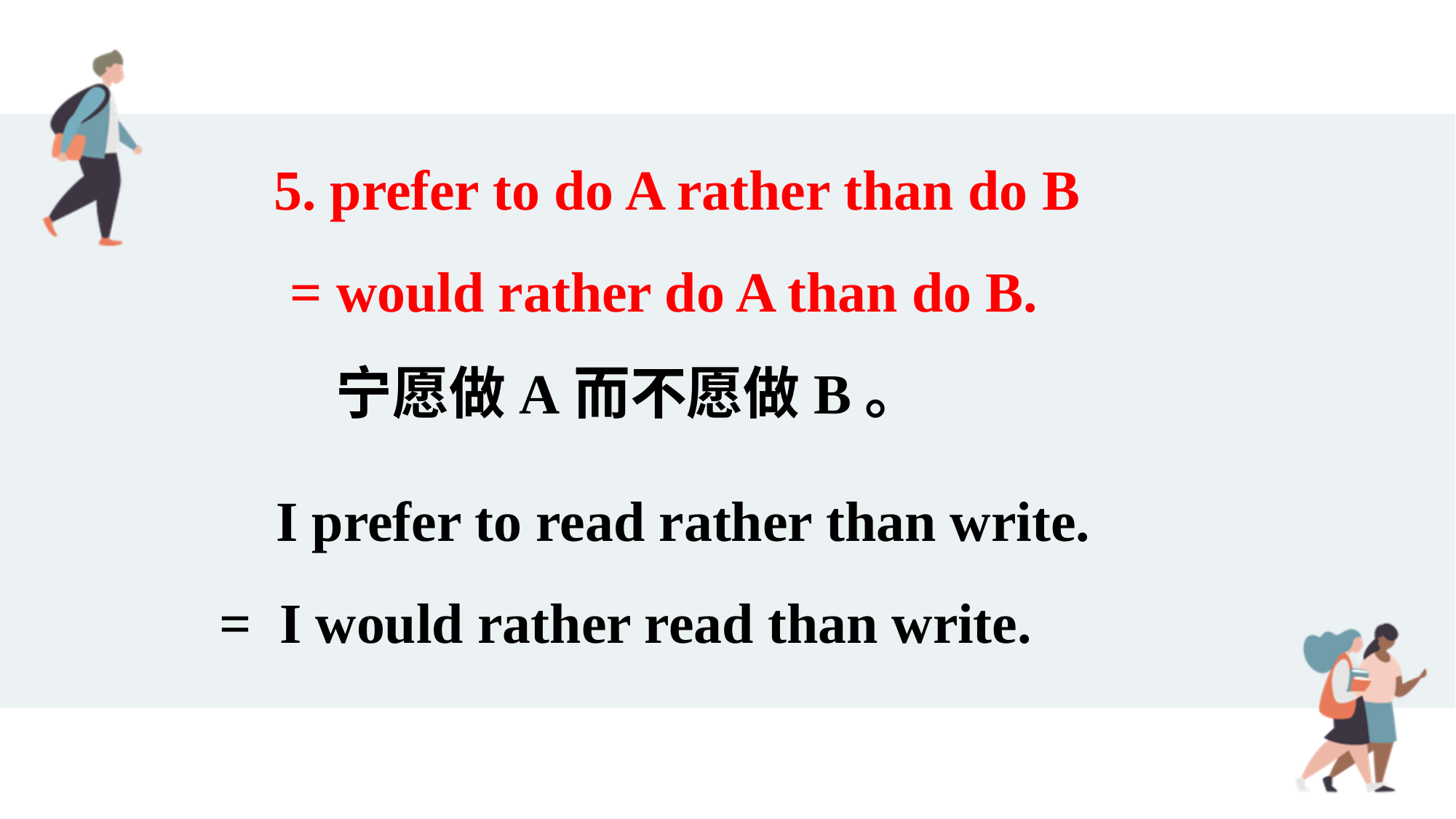

5. prefer to do A rather than do B
     = would rather do A than do B.
        宁愿做A而不愿做B。
    I prefer to read rather than write.
=  I would rather read than write.